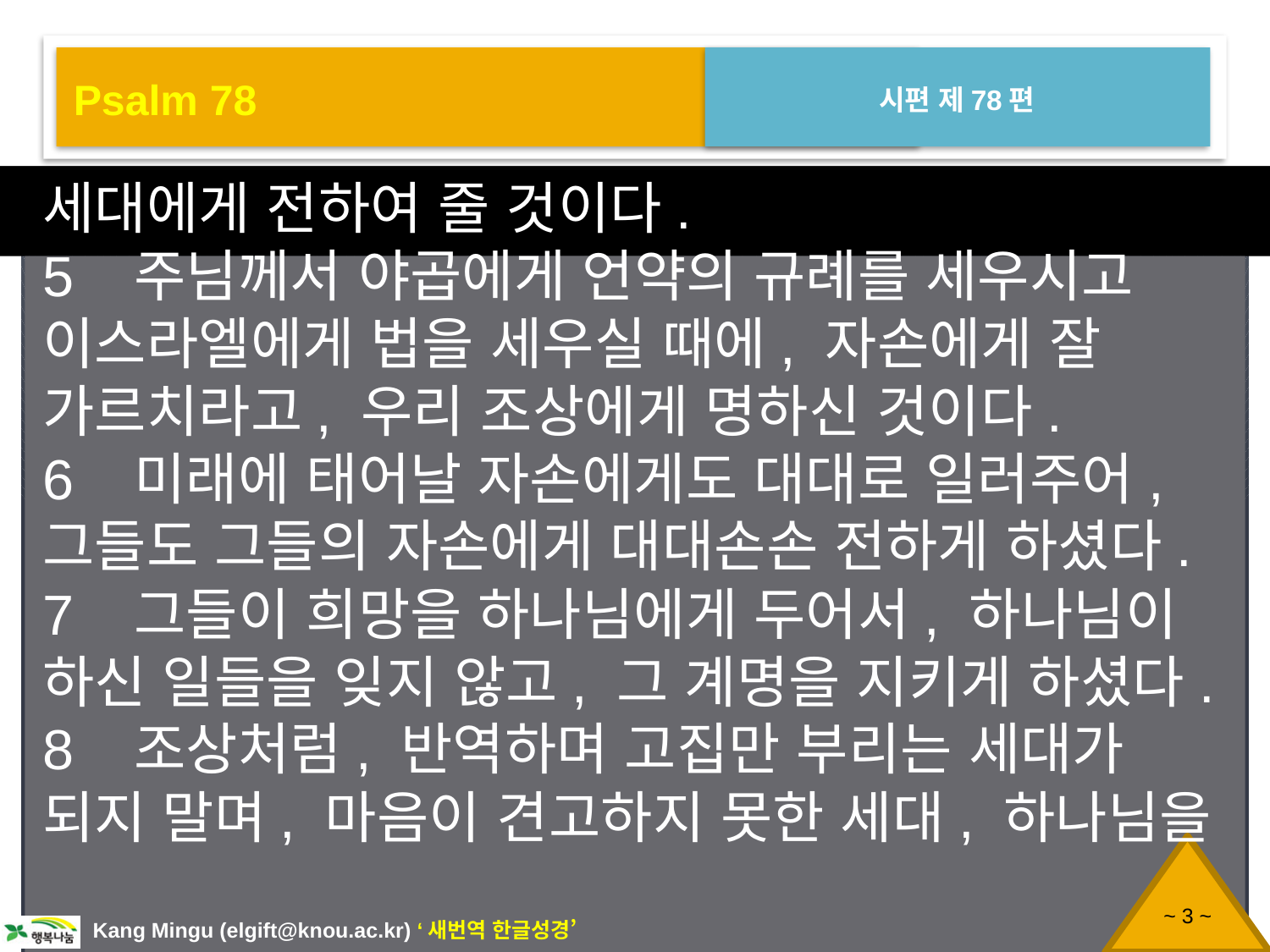

Psalm 78
시편 제78편
세대에게 전하여 줄 것이다.
5   주님께서 야곱에게 언약의 규례를 세우시고 이스라엘에게 법을 세우실 때에, 자손에게 잘 가르치라고, 우리 조상에게 명하신 것이다.
6   미래에 태어날 자손에게도 대대로 일러주어, 그들도 그들의 자손에게 대대손손 전하게 하셨다.
7   그들이 희망을 하나님에게 두어서, 하나님이 하신 일들을 잊지 않고, 그 계명을 지키게 하셨다.
8   조상처럼, 반역하며 고집만 부리는 세대가 되지 말며, 마음이 견고하지 못한 세대, 하나님을